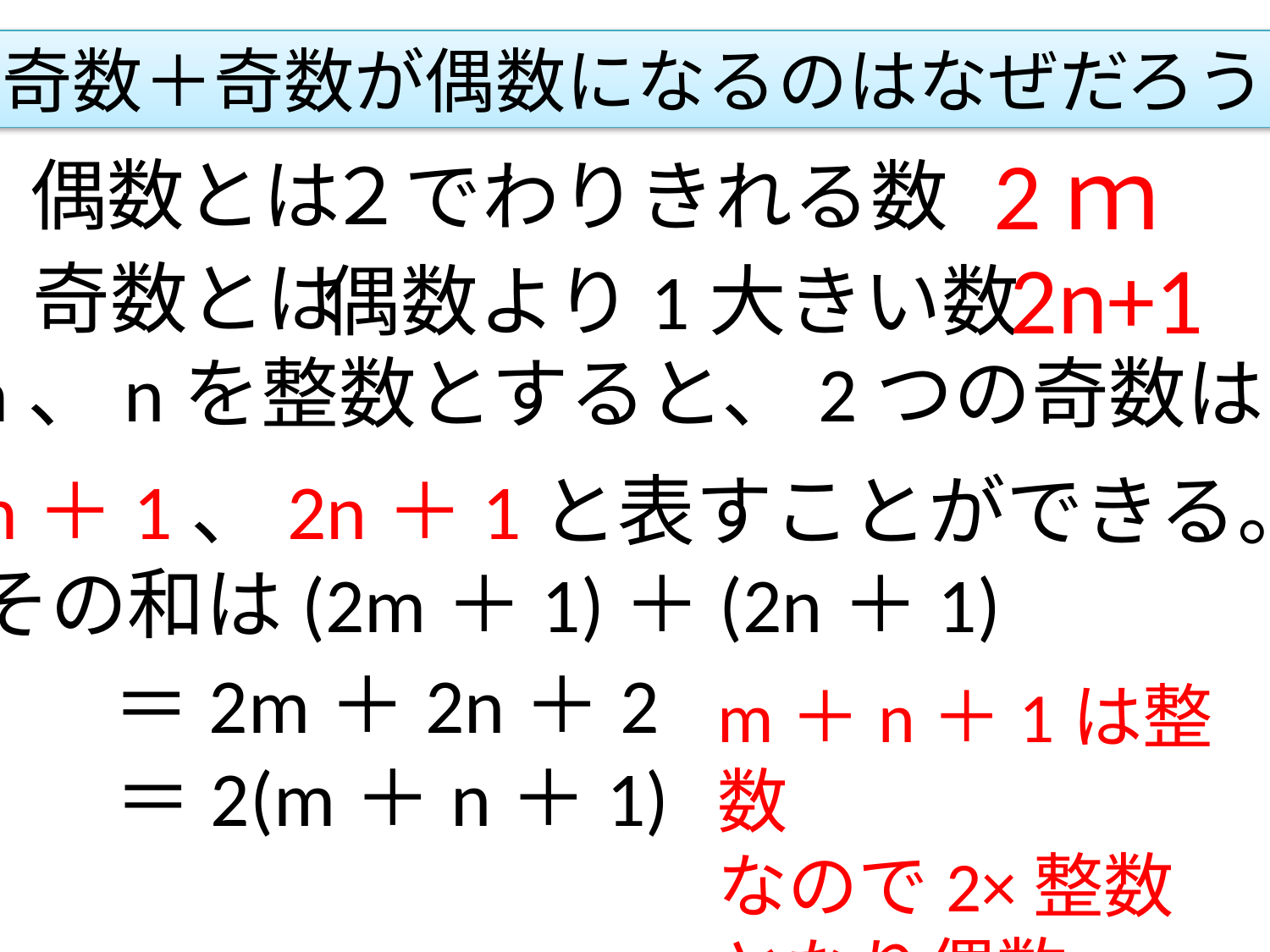

奇数＋奇数が偶数になるのはなぜだろう
2ｍ
偶数とは
２でわりきれる数
2n+1
奇数とは
偶数より1大きい数
m、nを整数とすると、2つの奇数は
2m＋1、2n＋1と表すことができる。
その和は(2m＋1)＋(2n＋1)
＝2m＋2n＋2
m＋n＋1は整数
なので2×整数
となり偶数
＝2(m＋n＋1)